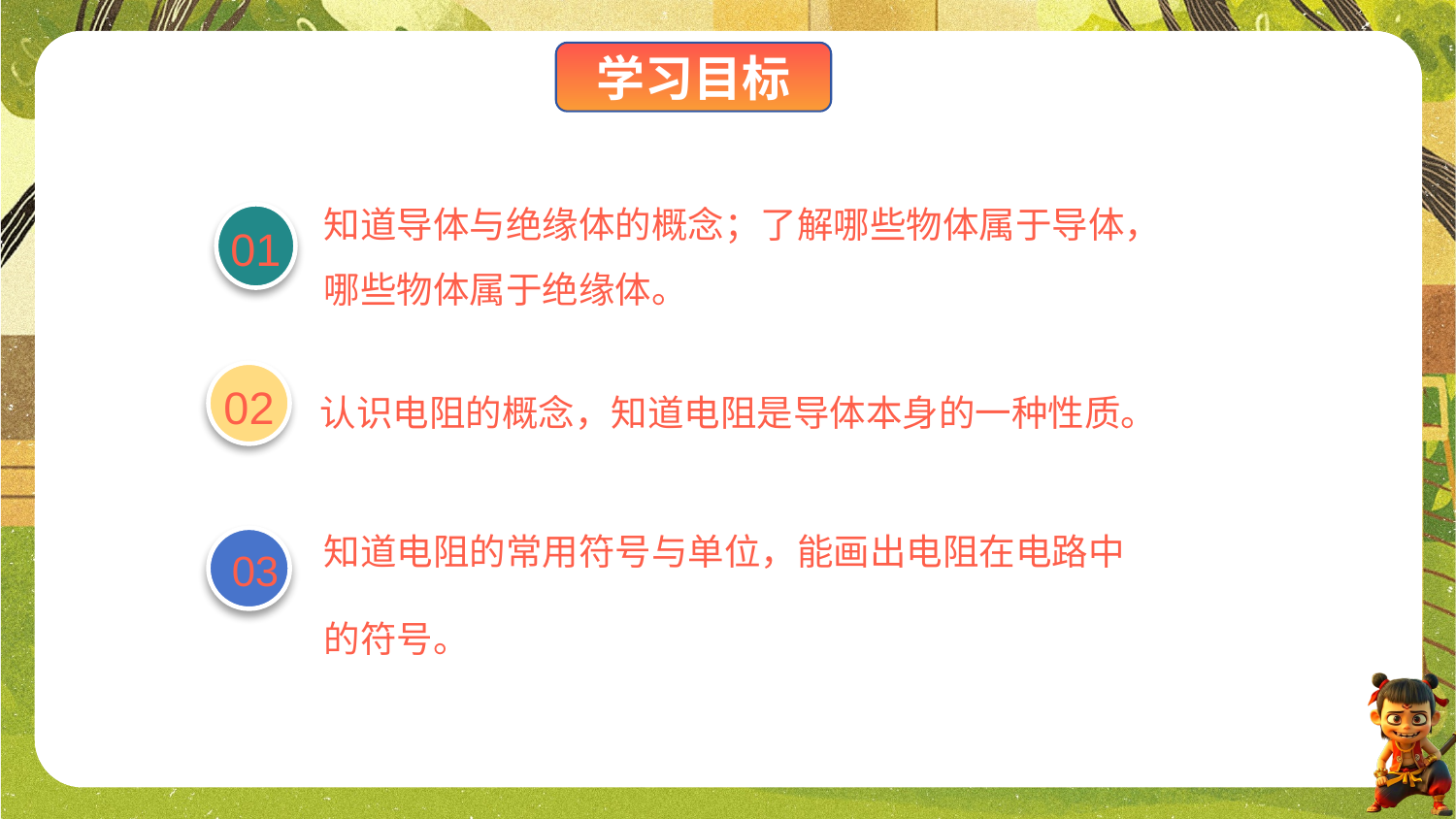

知道导体与绝缘体的概念；了解哪些物体属于导体，哪些物体属于绝缘体。

01
认识电阻的概念，知道电阻是导体本身的一种性质。

02
知道电阻的常用符号与单位，能画出电阻在电路中的符号。

03